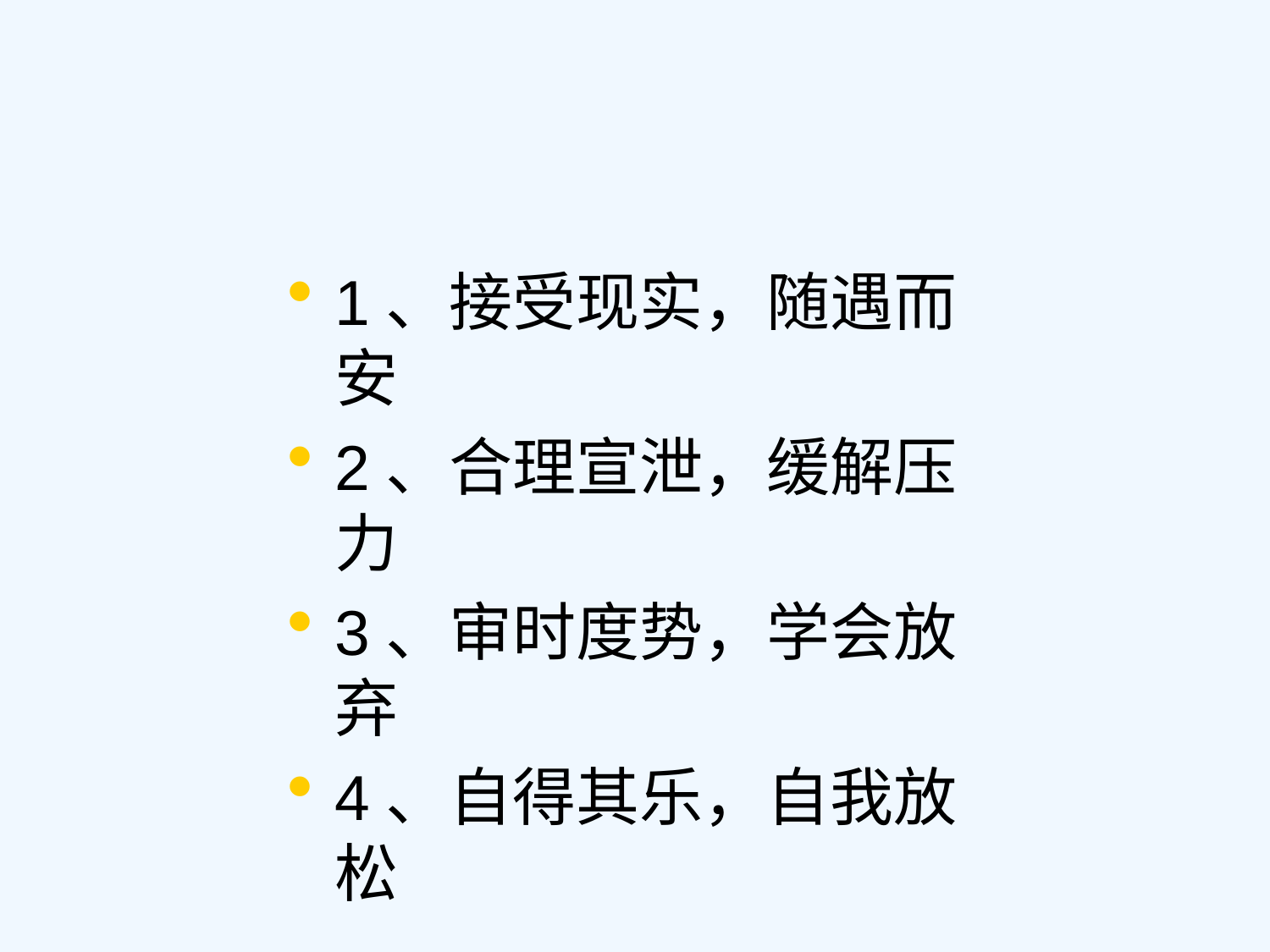

1、接受现实，随遇而安
2、合理宣泄，缓解压力
3、审时度势，学会放弃
4、自得其乐，自我放松